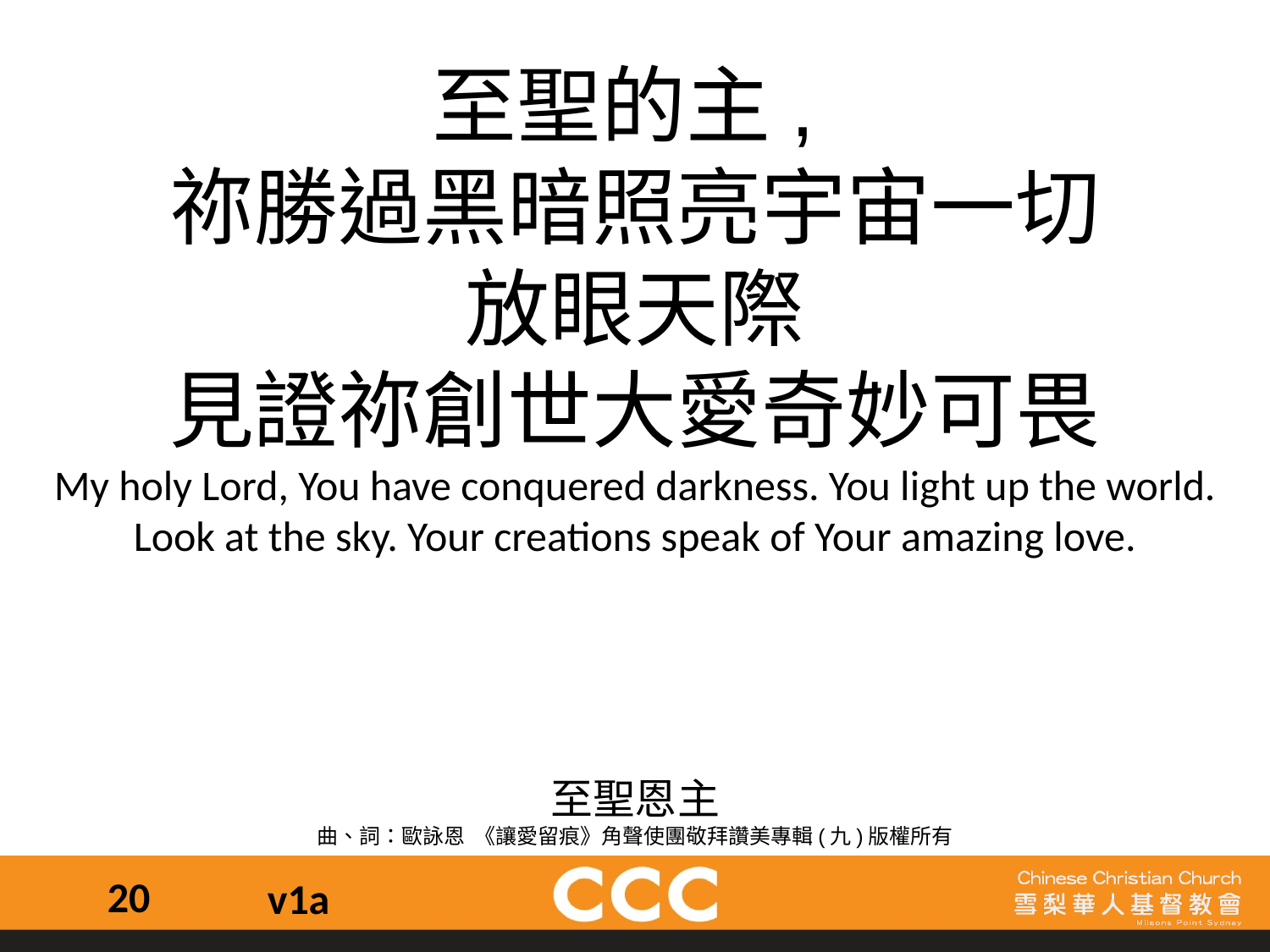

至聖的主,
祢勝過黑暗照亮宇宙一切
放眼天際
見證祢創世大愛奇妙可畏
My holy Lord, You have conquered darkness. You light up the world.
Look at the sky. Your creations speak of Your amazing love.

至聖恩主
曲、詞：歐詠恩  《讓愛留痕》角聲使團敬拜讚美專輯(九)版權所有
20
v1a